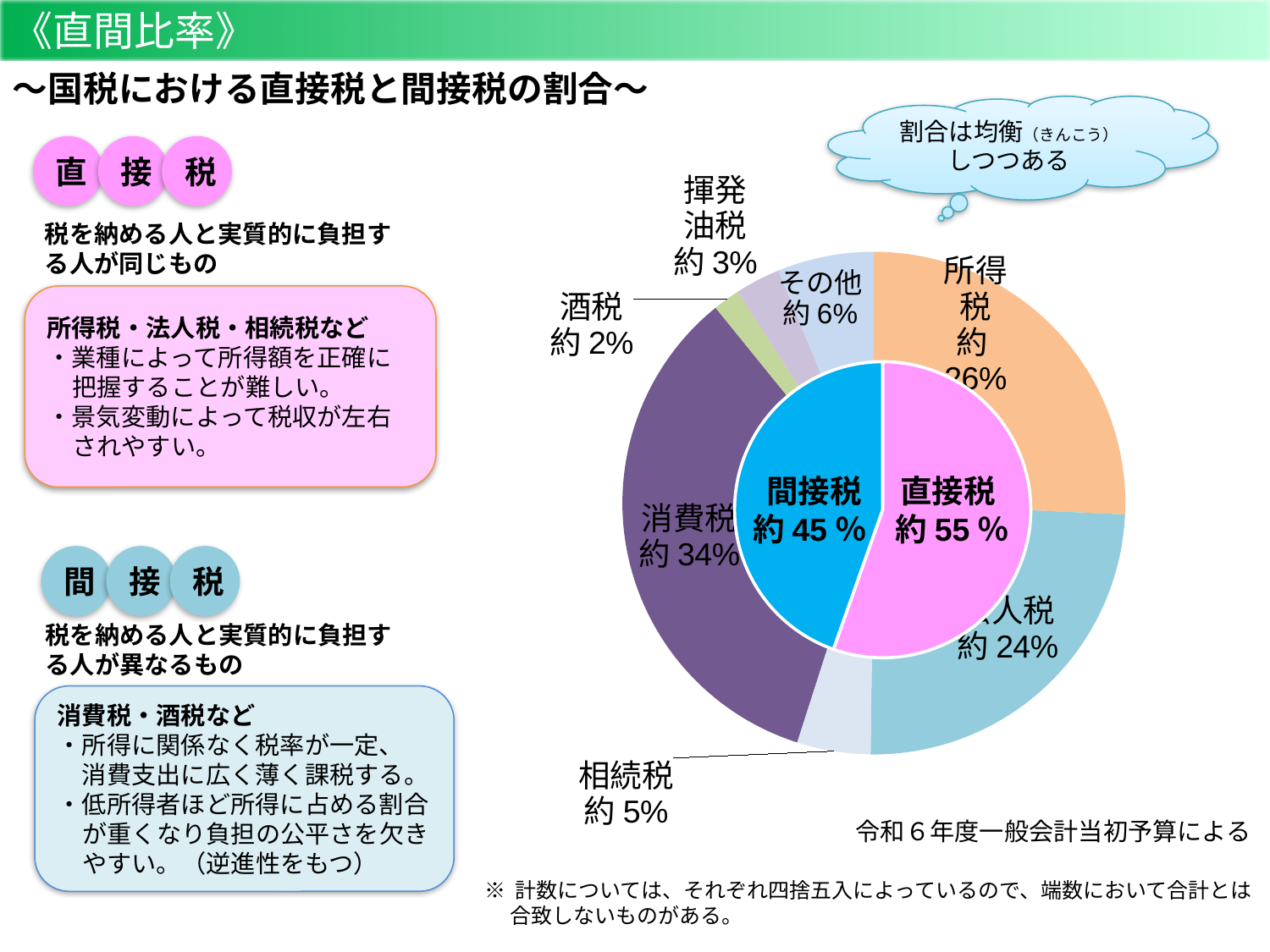

《直間比率》
～国税における直接税と間接税の割合～
割合は均衡（きんこう）
しつつある
直
接
税

### Chart

| Category | 概算額 |
|---|---|
| 所得税 | 179050.0 |
| 法人税 | 170460.0 |
| 相続税 | 32920.0 |
| 消費税 | 238230.0 |
| 酒税 | 12090.0 |
| 揮発油税 | 20180.0 |
| その他 | 43150.0 |
税を納める人と実質的に負担する人が同じもの
所得税・法人税・相続税など
・業種によって所得額を正確に把握することが難しい。
・景気変動によって税収が左右されやすい。

### Chart

| Category | 売上高 |
|---|---|
| 直接税 | 55.4 |
| 間接税 | 44.6 |
間接税　 直接税
約45％    約55％
間
接
税
税を納める人と実質的に負担する人が異なるもの
消費税・酒税など
・所得に関係なく税率が一定、
　消費支出に広く薄く課税する。
・低所得者ほど所得に占める割合が重くなり負担の公平さを欠きやすい。（逆進性をもつ）
令和６年度一般会計当初予算による
※ 計数については、それぞれ四捨五入によっているので、端数において合計とは
　 合致しないものがある。